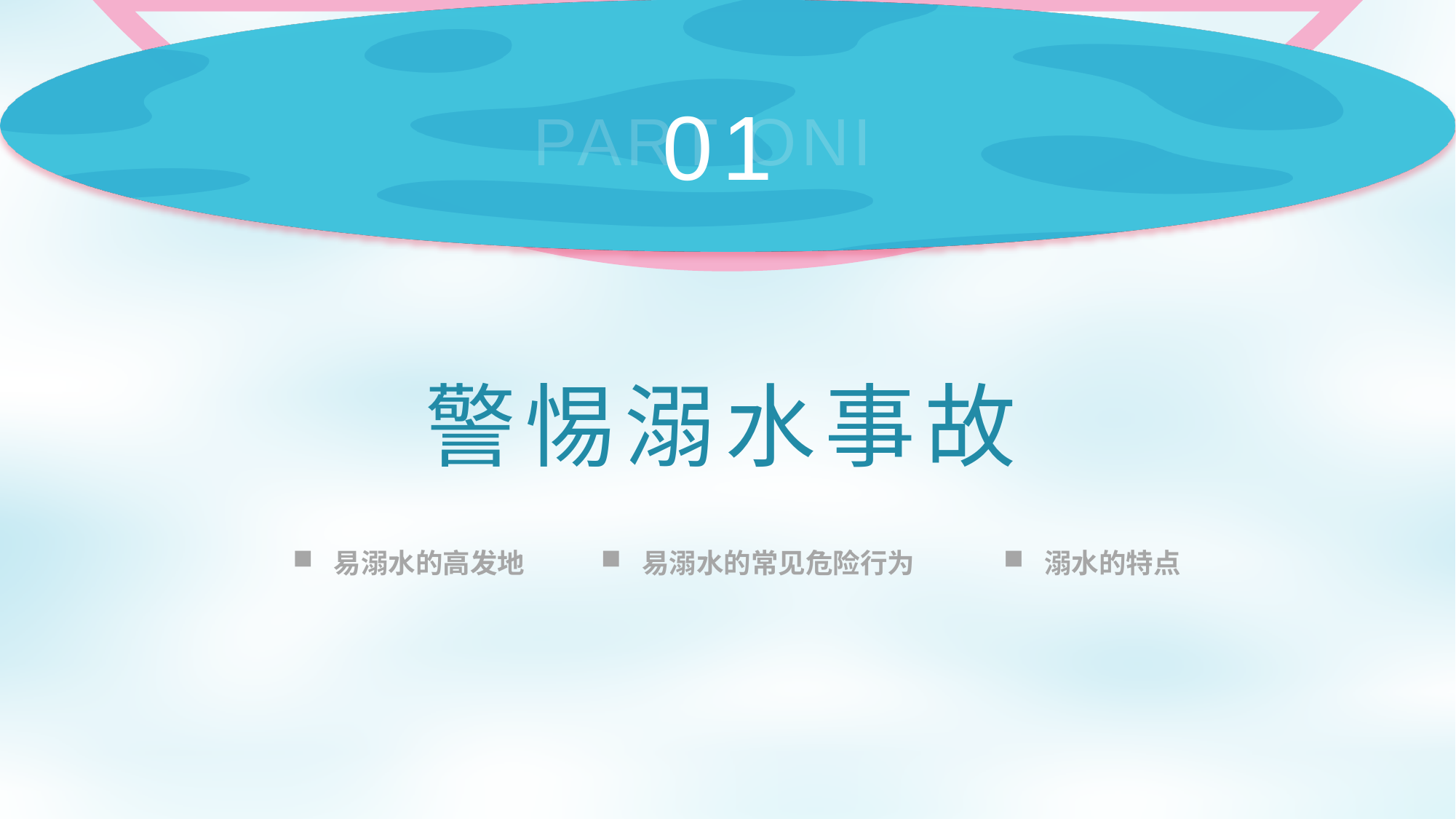

01
PART ONE
警惕溺水事故
易溺水的高发地
易溺水的常见危险行为
溺水的特点